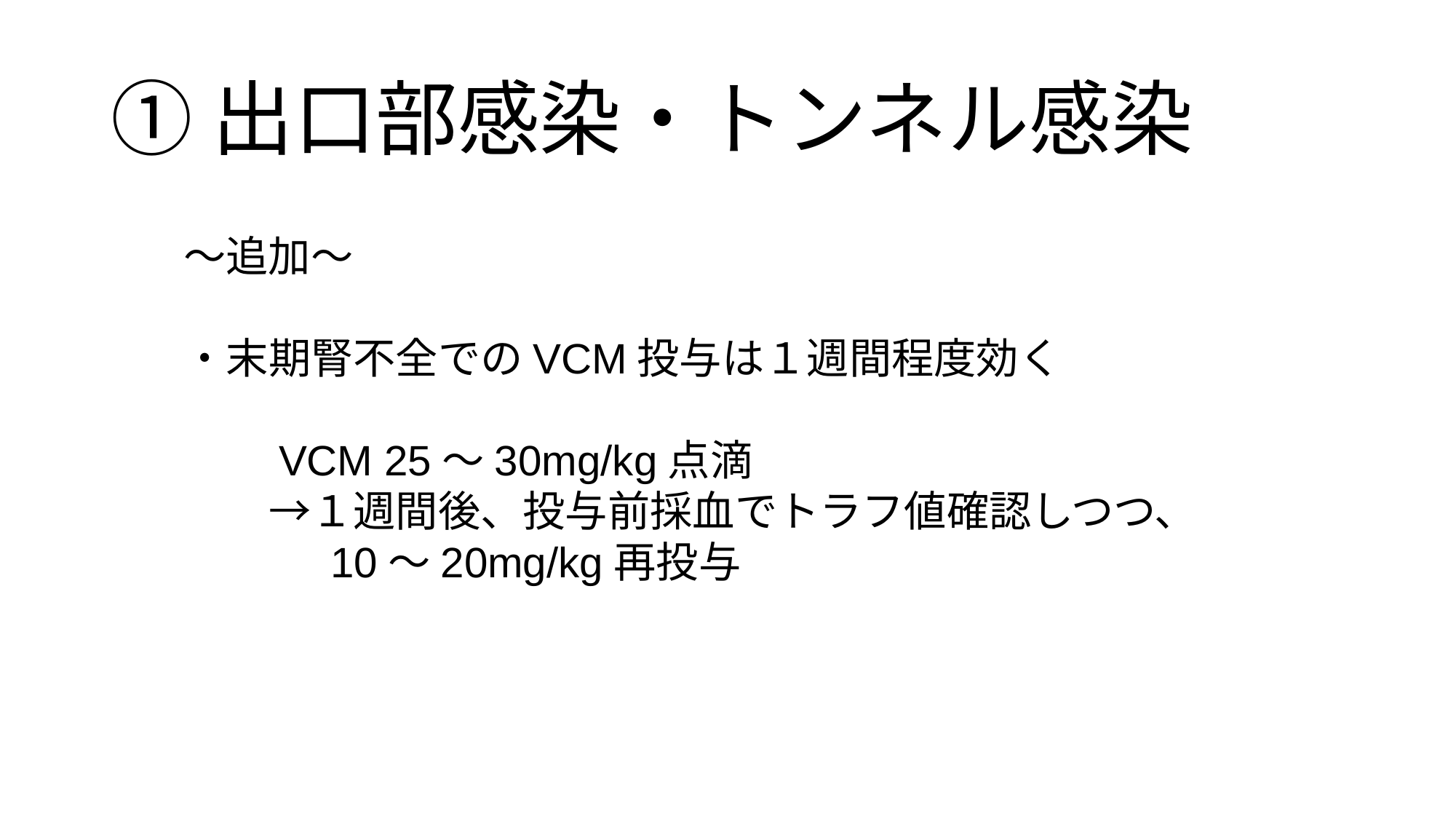

# ①出口部感染・トンネル感染
〜追加〜

・末期腎不全でのVCM投与は１週間程度効く

　　VCM 25〜30mg/kg点滴
　　→１週間後、投与前採血でトラフ値確認しつつ、
　　　 10〜20mg/kg再投与